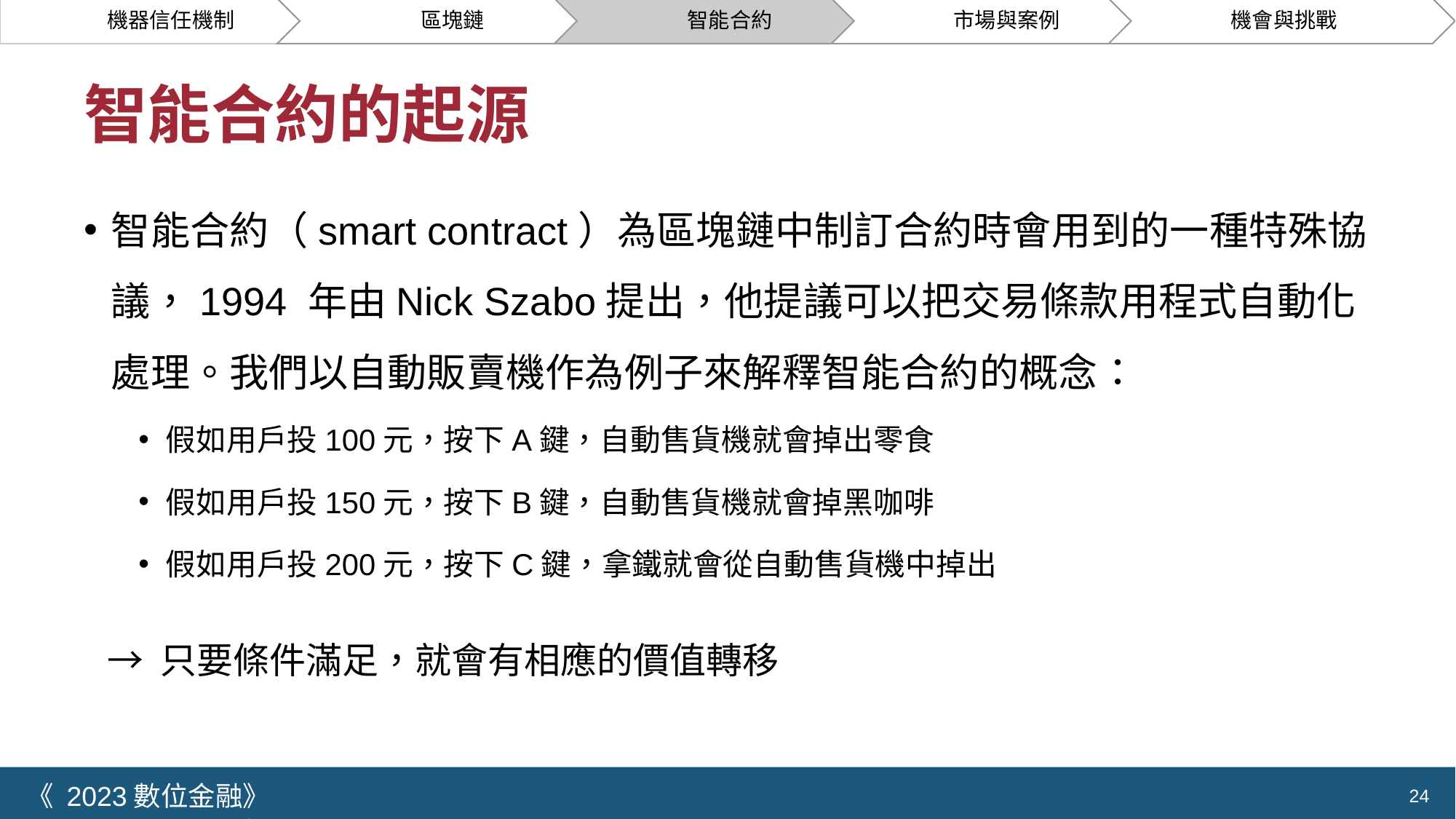

機器信任機制
區塊鏈
智能合約
市場與案例
機會與挑戰
# 智能合約的起源
智能合約（smart contract）為區塊鏈中制訂合約時會用到的一種特殊協議，1994 年由Nick Szabo提出，他提議可以把交易條款用程式自動化處理。我們以自動販賣機作為例子來解釋智能合約的概念：
假如用戶投100元，按下A鍵，自動售貨機就會掉出零食
假如用戶投150元，按下B鍵，自動售貨機就會掉黑咖啡
假如用戶投200元，按下C鍵，拿鐵就會從自動售貨機中掉出
 → 只要條件滿足，就會有相應的價值轉移
《 2023數位金融》                                                                                                                                            	NYCU.IIM.IEBI Lab
24